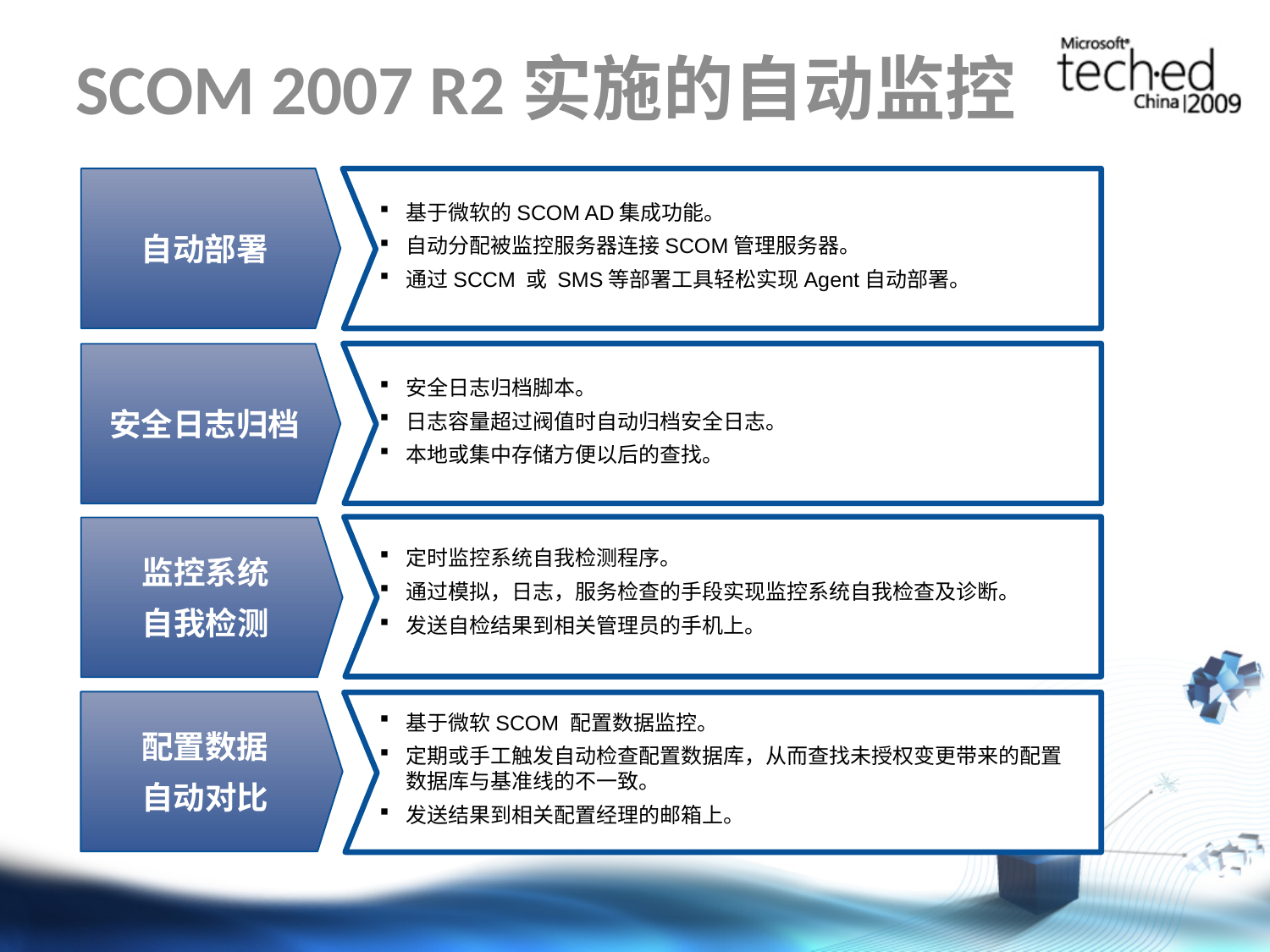

# SCOM 2007 R2实施的自动监控
自动部署

基于微软的SCOM AD集成功能。
自动分配被监控服务器连接SCOM管理服务器。
通过SCCM 或 SMS等部署工具轻松实现Agent自动部署。

安全日志归档
安全日志归档脚本。
日志容量超过阀值时自动归档安全日志。
本地或集中存储方便以后的查找。

监控系统
自我检测
定时监控系统自我检测程序。
通过模拟，日志，服务检查的手段实现监控系统自我检查及诊断。
发送自检结果到相关管理员的手机上。
配置数据
自动对比

基于微软SCOM 配置数据监控。
定期或手工触发自动检查配置数据库，从而查找未授权变更带来的配置数据库与基准线的不一致。
发送结果到相关配置经理的邮箱上。